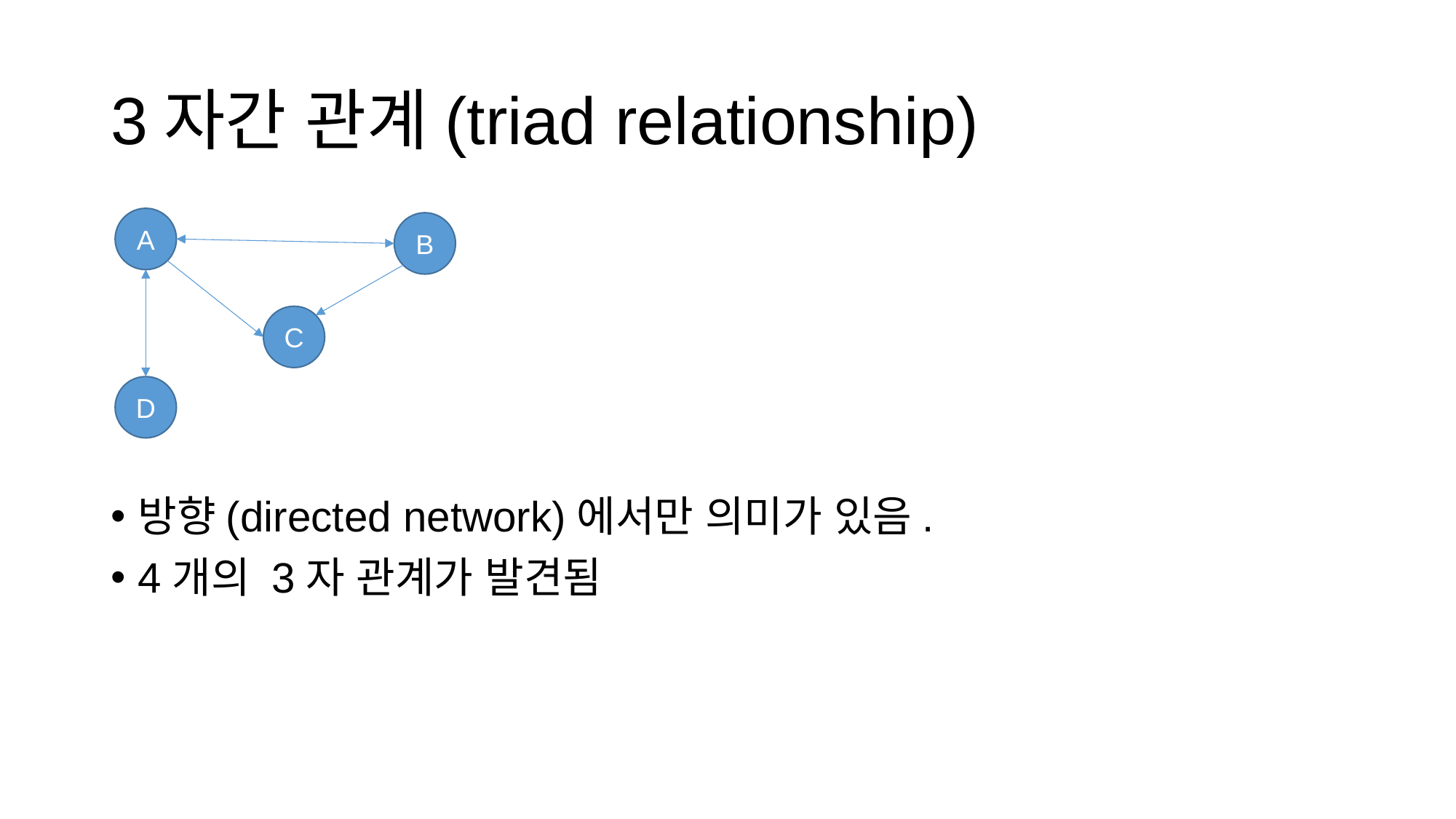

# 3자간 관계(triad relationship)
A
B
C
D
방향(directed network)에서만 의미가 있음.
4개의 3자 관계가 발견됨